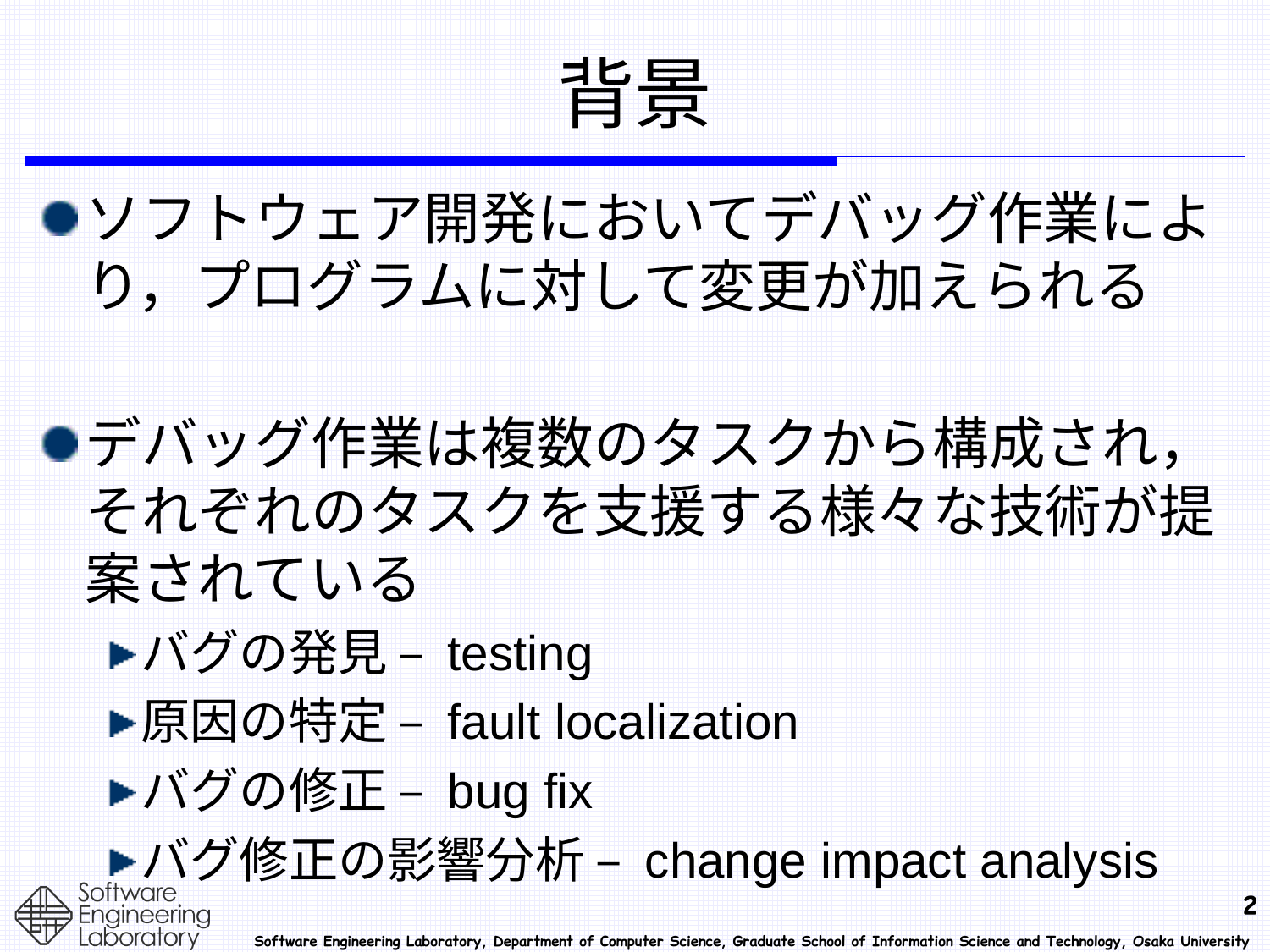

# 背景
ソフトウェア開発においてデバッグ作業により，プログラムに対して変更が加えられる

デバッグ作業は複数のタスクから構成され，それぞれのタスクを支援する様々な技術が提案されている
バグの発見 – testing
原因の特定 – fault localization
バグの修正 – bug fix
バグ修正の影響分析 – change impact analysis